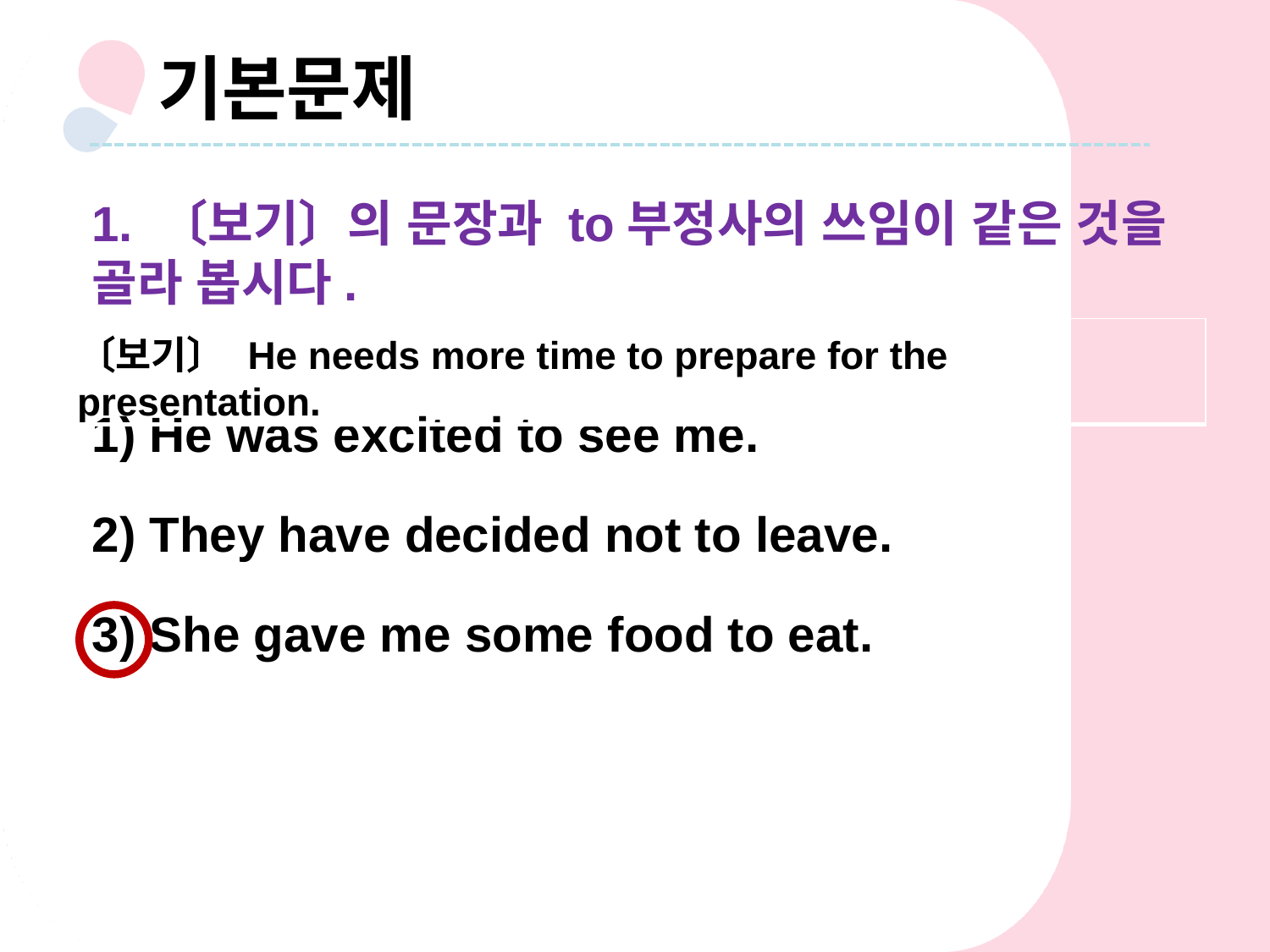

기본문제
1. 〔보기〕의 문장과 to부정사의 쓰임이 같은 것을 골라 봅시다.
| 〔보기〕 He needs more time to prepare for the presentation. |
| --- |

1) He was excited to see me.

2) They have decided not to leave.

3) She gave me some food to eat.